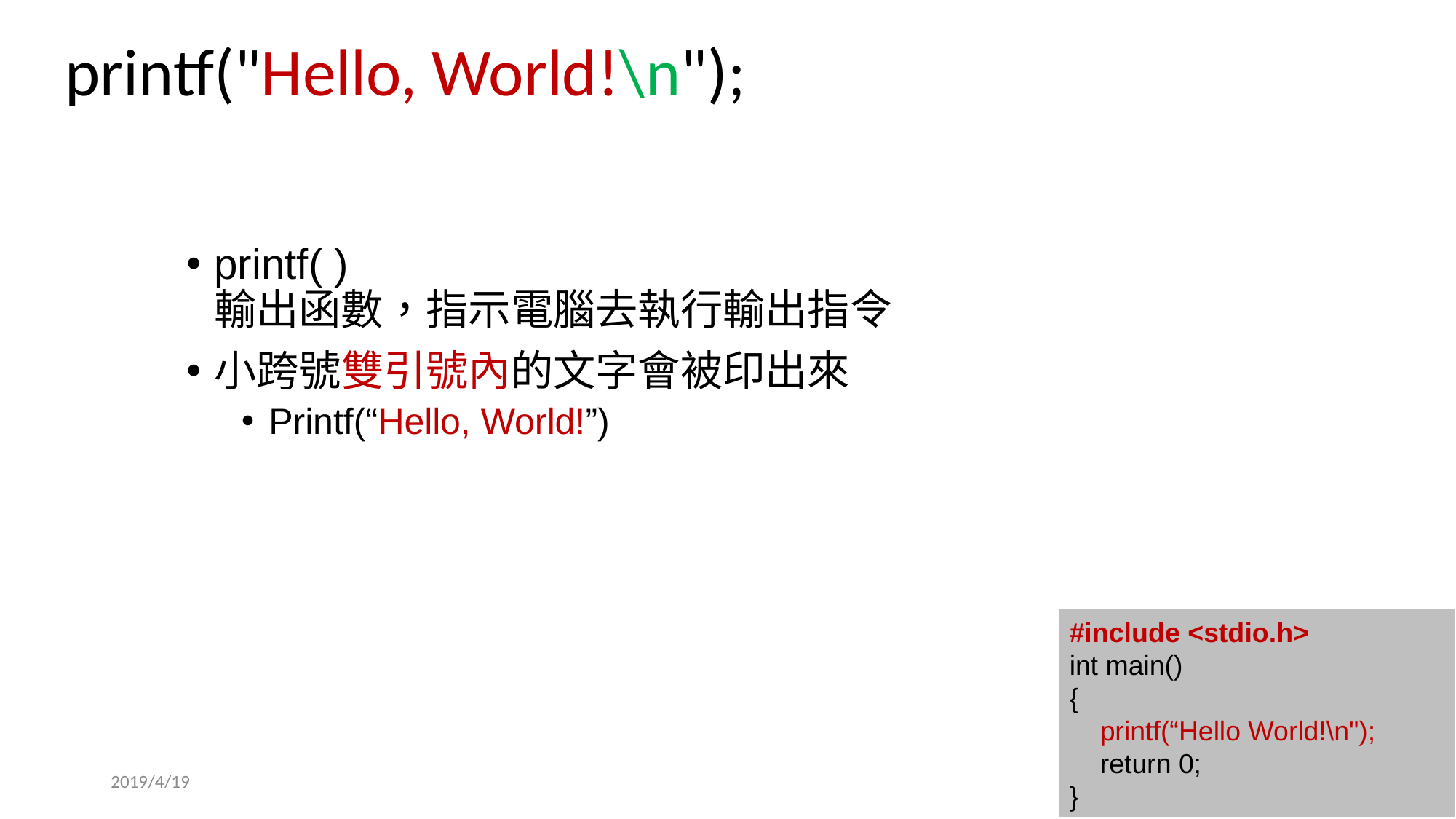

printf("Hello, World!\n");
printf( )
輸出函數，指示電腦去執行輸出指令
小跨號雙引號內的文字會被印出來
Printf(“Hello, World!”)

#include <stdio.h>
int main()
{
    printf(“Hello World!\n");
    return 0;
}
2019/4/19
14